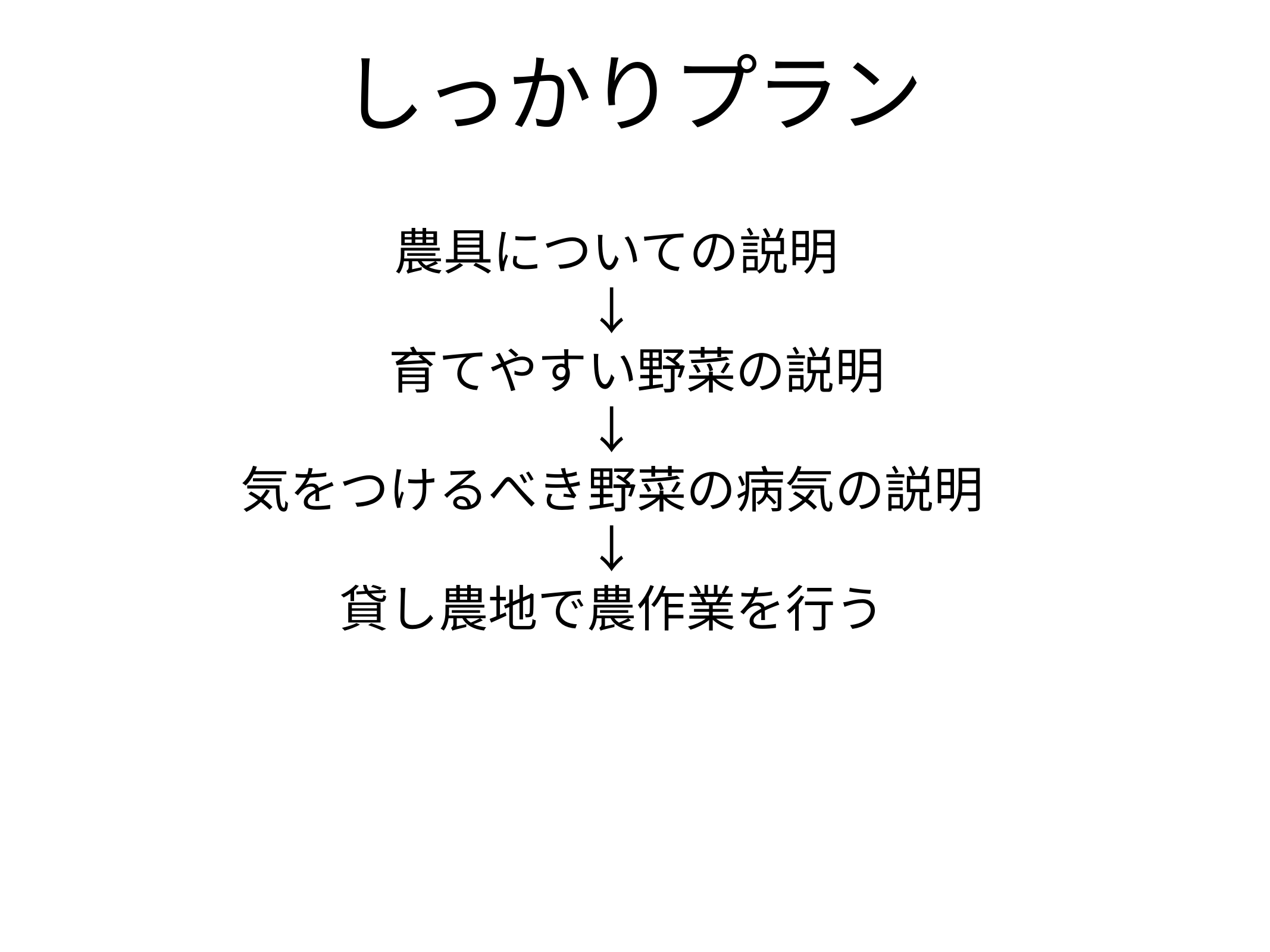

# しっかりプラン
　　　　　農具についての説明
　　　　　　　　↓
　　　　育てやすい野菜の説明
　　　　　　　　↓
　気をつけるべき野菜の病気の説明
　　　　　　　　↓
　　　貸し農地で農作業を行う